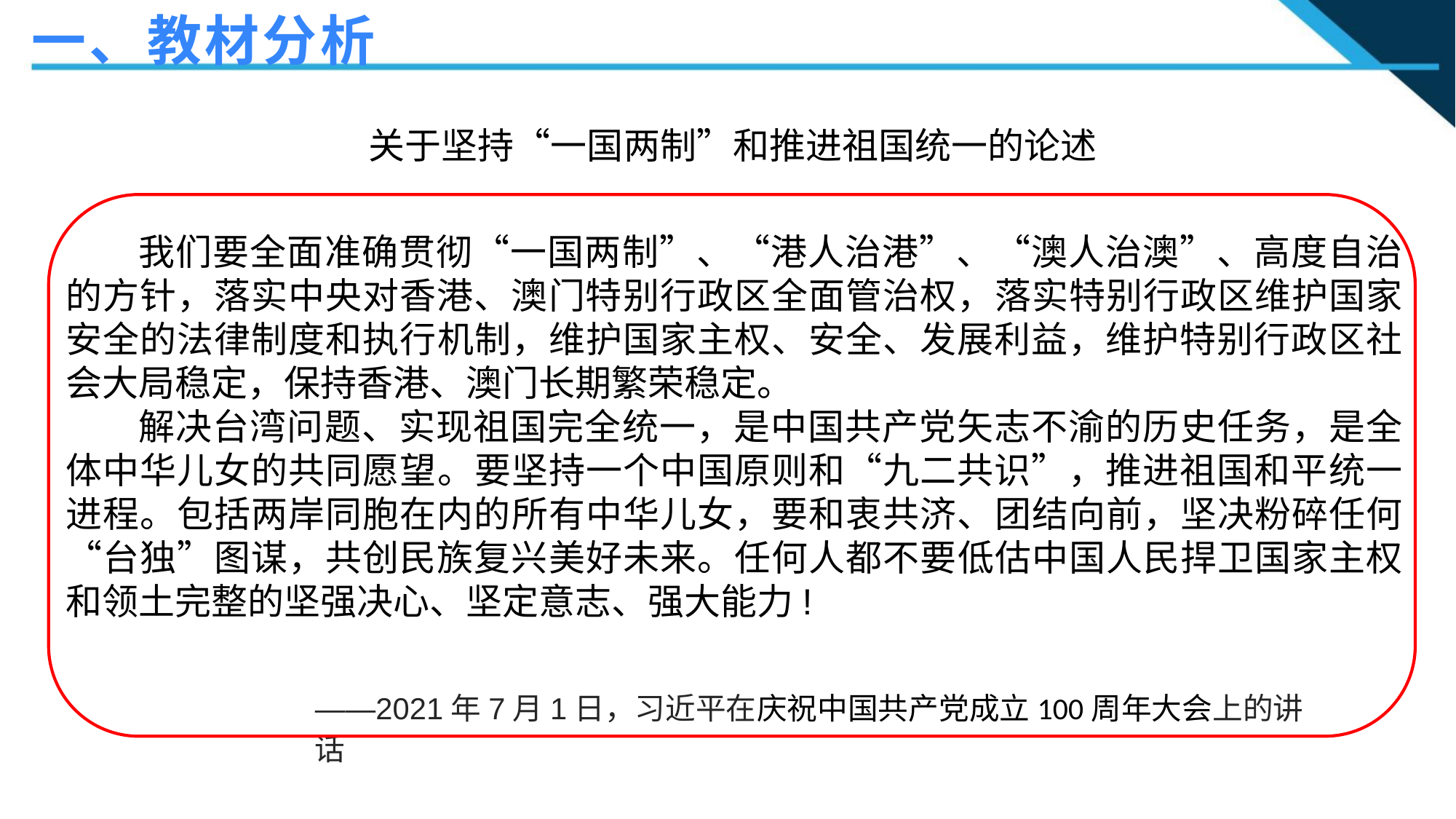

一、教材分析
关于坚持“一国两制”和推进祖国统一的论述

       我们要全面准确贯彻“一国两制”、“港人治港”、“澳人治澳”、高度自治的方针，落实中央对香港、澳门特别行政区全面管治权，落实特别行政区维护国家安全的法律制度和执行机制，维护国家主权、安全、发展利益，维护特别行政区社会大局稳定，保持香港、澳门长期繁荣稳定。
       解决台湾问题、实现祖国完全统一，是中国共产党矢志不渝的历史任务，是全体中华儿女的共同愿望。要坚持一个中国原则和“九二共识”，推进祖国和平统一进程。包括两岸同胞在内的所有中华儿女，要和衷共济、团结向前，坚决粉碎任何“台独”图谋，共创民族复兴美好未来。任何人都不要低估中国人民捍卫国家主权和领土完整的坚强决心、坚定意志、强大能力!

——2021年7月1日，习近平在庆祝中国共产党成立100周年大会上的讲话